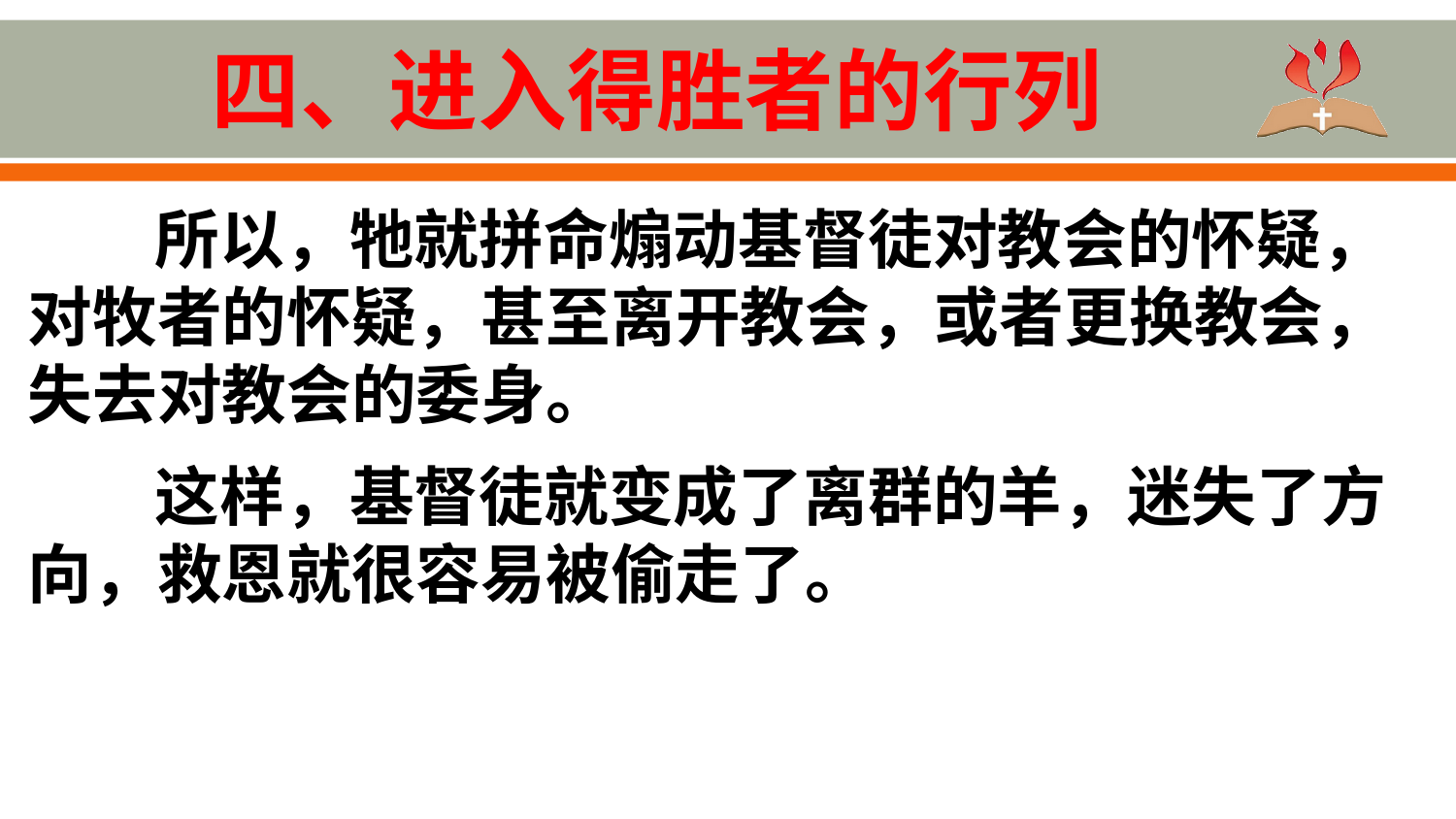

# 四、进入得胜者的行列
所以，牠就拼命煽动基督徒对教会的怀疑，对牧者的怀疑，甚至离开教会，或者更换教会，失去对教会的委身。
这样，基督徒就变成了离群的羊，迷失了方向，救恩就很容易被偷走了。

50